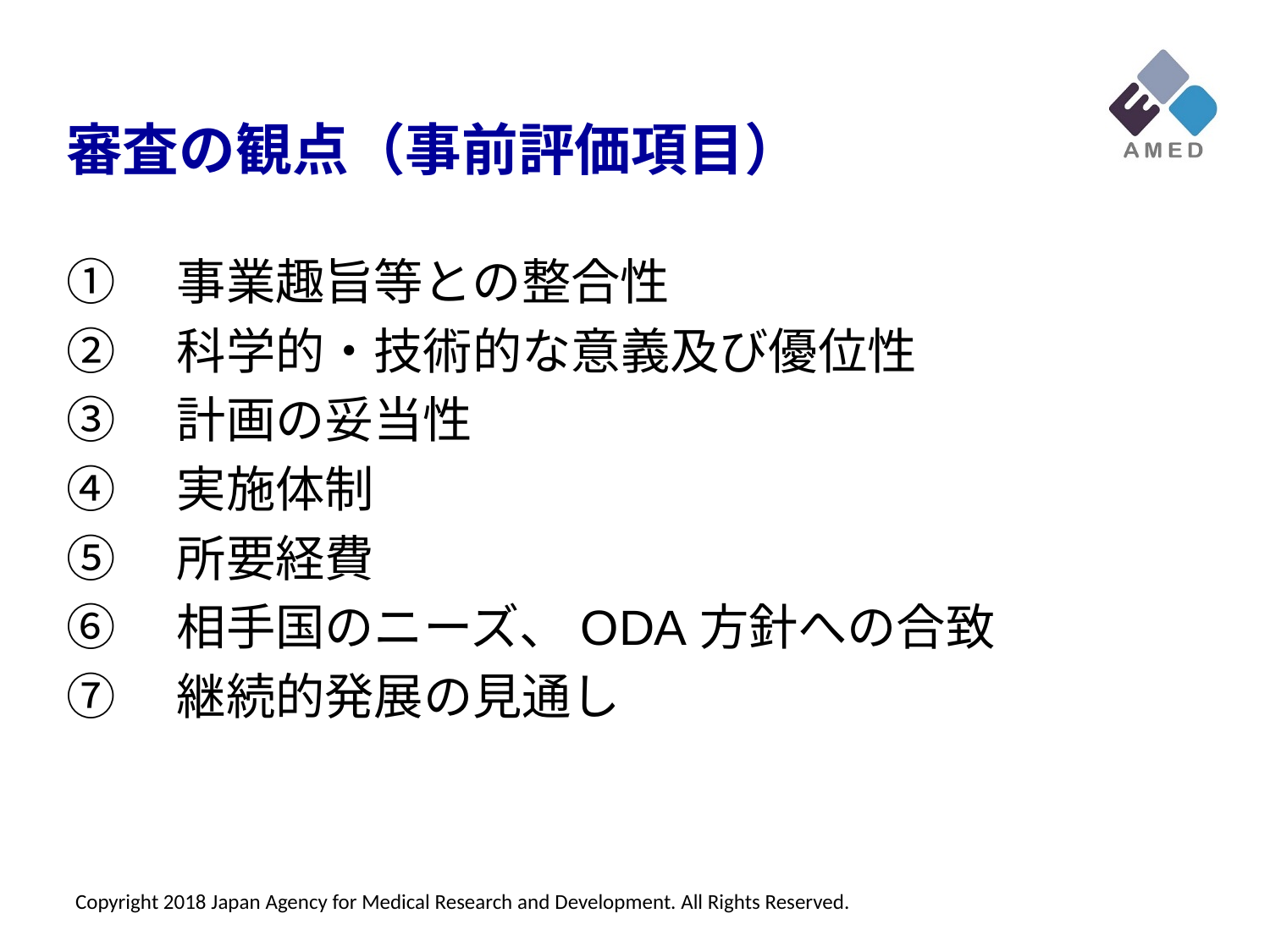

審査の観点（事前評価項目）

①　事業趣旨等との整合性
②　科学的・技術的な意義及び優位性
③　計画の妥当性
④　実施体制
⑤　所要経費
⑥　相手国のニーズ、ODA方針への合致
⑦　継続的発展の見通し
Copyright 2018 Japan Agency for Medical Research and Development. All Rights Reserved.